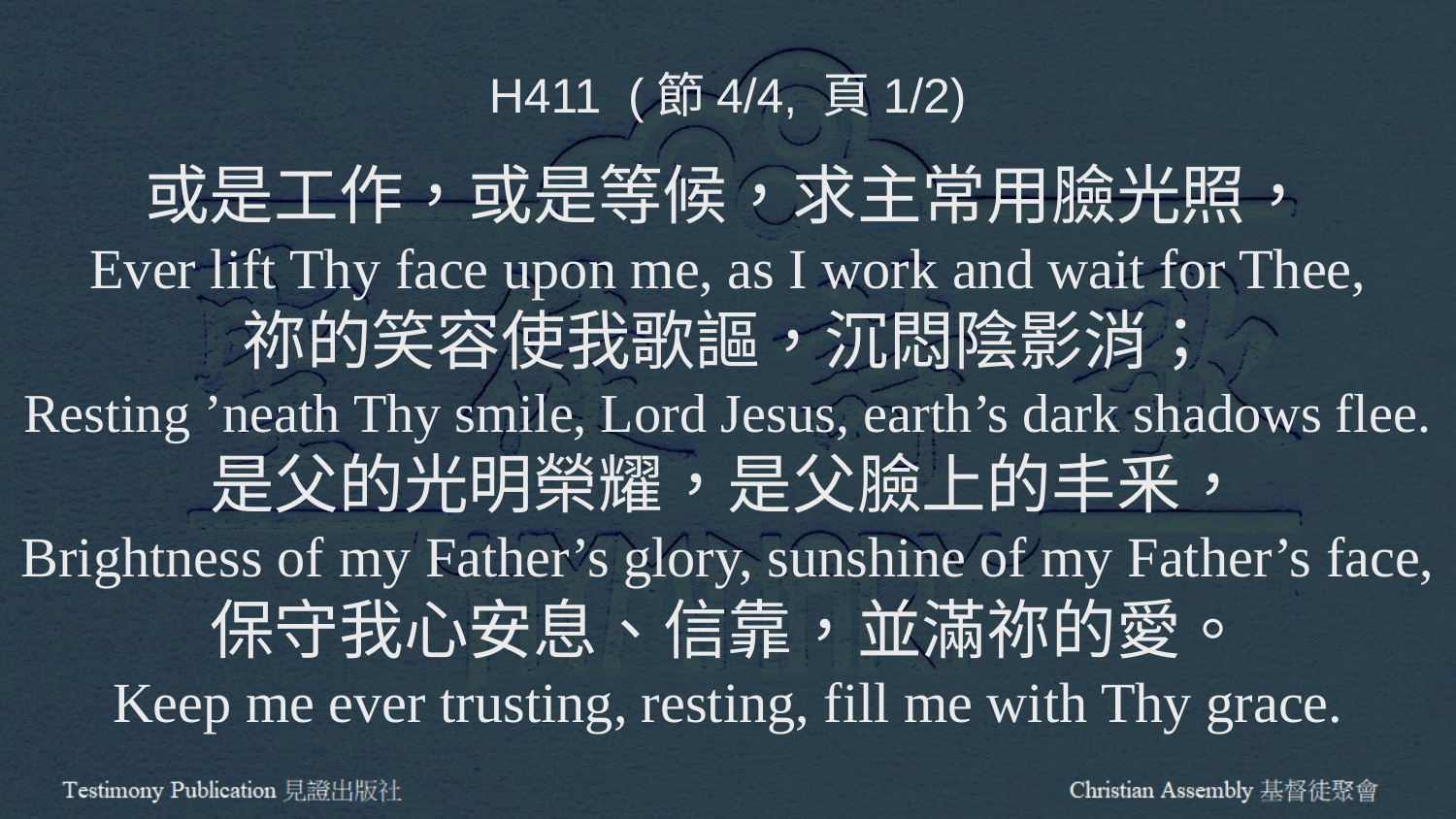

H411  (節4/4, 頁1/2)

或是工作，或是等候，求主常用臉光照，
Ever lift Thy face upon me, as I work and wait for Thee,
祢的笑容使我歌謳，沉悶陰影消；
Resting ’neath Thy smile, Lord Jesus, earth’s dark shadows flee.
是父的光明榮耀，是父臉上的丰釆，
Brightness of my Father’s glory, sunshine of my Father’s face,
保守我心安息、信靠，並滿祢的愛。
Keep me ever trusting, resting, fill me with Thy grace.